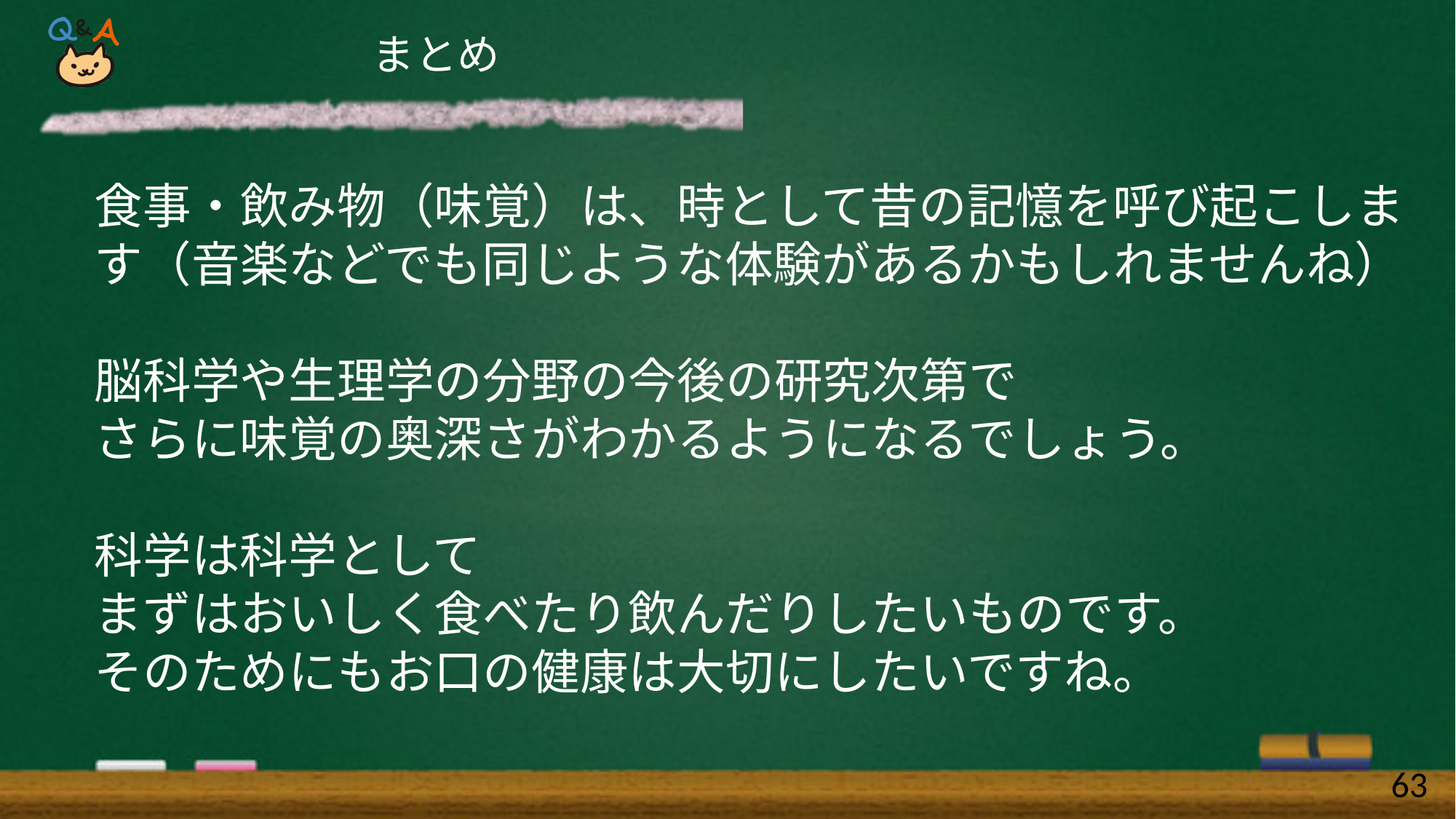

# まとめ
食事・飲み物（味覚）は、時として昔の記憶を呼び起こします（音楽などでも同じような体験があるかもしれませんね）

脳科学や生理学の分野の今後の研究次第で
さらに味覚の奥深さがわかるようになるでしょう。

科学は科学として
まずはおいしく食べたり飲んだりしたいものです。
そのためにもお口の健康は大切にしたいですね。

63